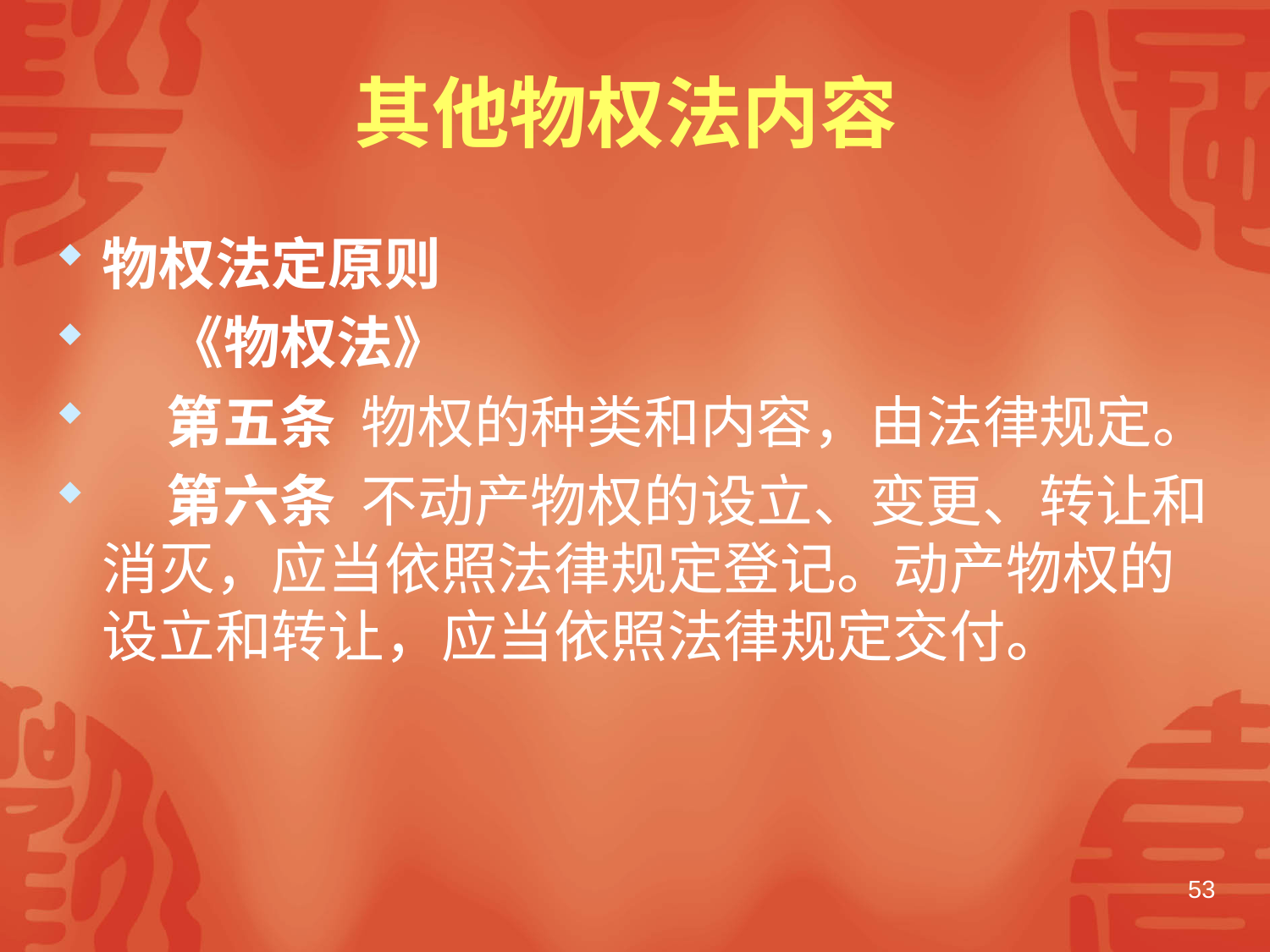

# 其他物权法内容
物权法定原则
    《物权法》
    第五条  物权的种类和内容，由法律规定。
    第六条  不动产物权的设立、变更、转让和消灭，应当依照法律规定登记。动产物权的设立和转让，应当依照法律规定交付。
53